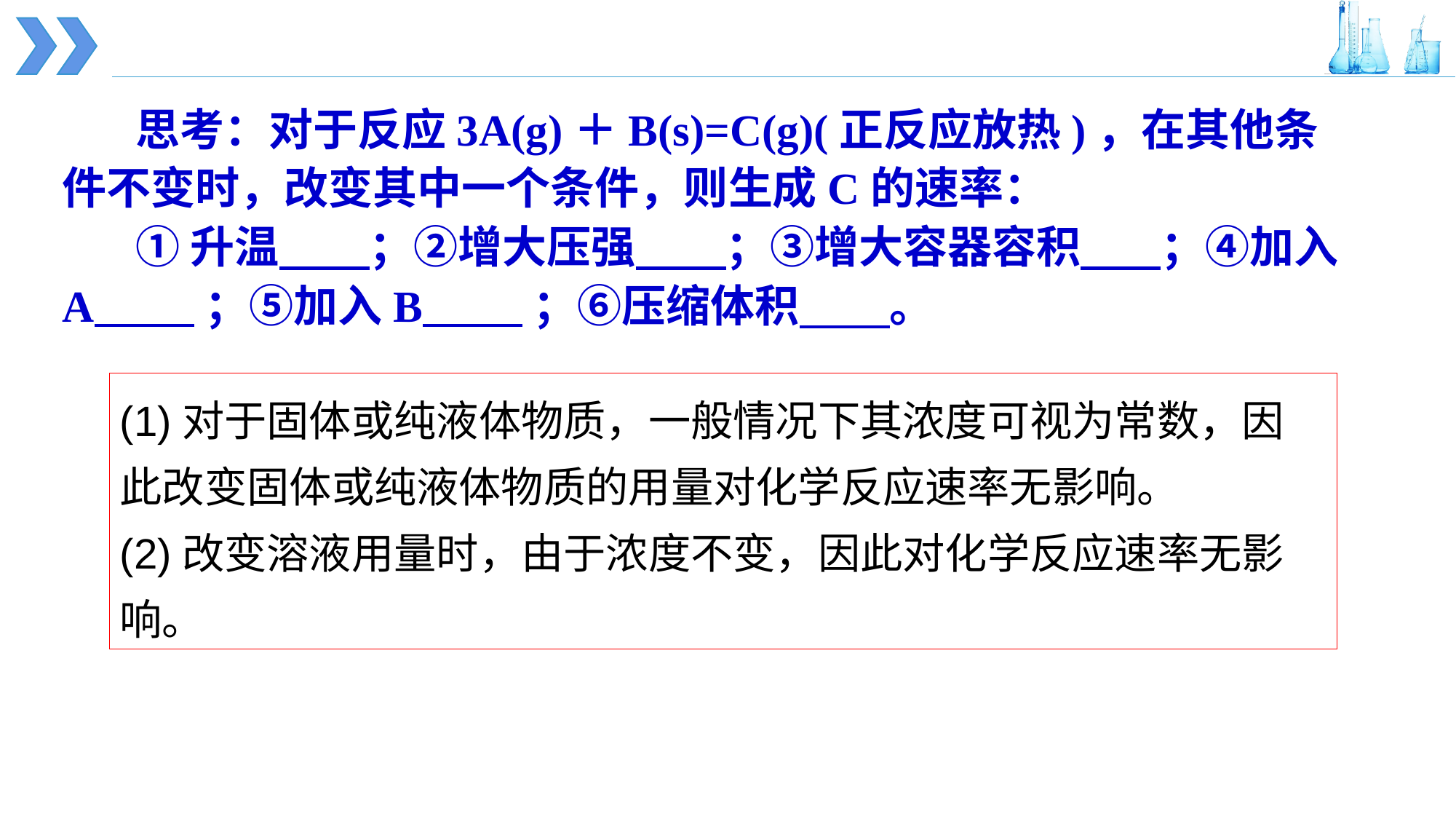

思考：对于反应3A(g)＋B(s)=C(g)(正反应放热)，在其他条件不变时，改变其中一个条件，则生成C的速率：
①升温         ；②增大压强         ；③增大容器容积        ；④加入A         ；⑤加入B         ；⑥压缩体积         。
(1)对于固体或纯液体物质，一般情况下其浓度可视为常数，因此改变固体或纯液体物质的用量对化学反应速率无影响。
(2)改变溶液用量时，由于浓度不变，因此对化学反应速率无影响。